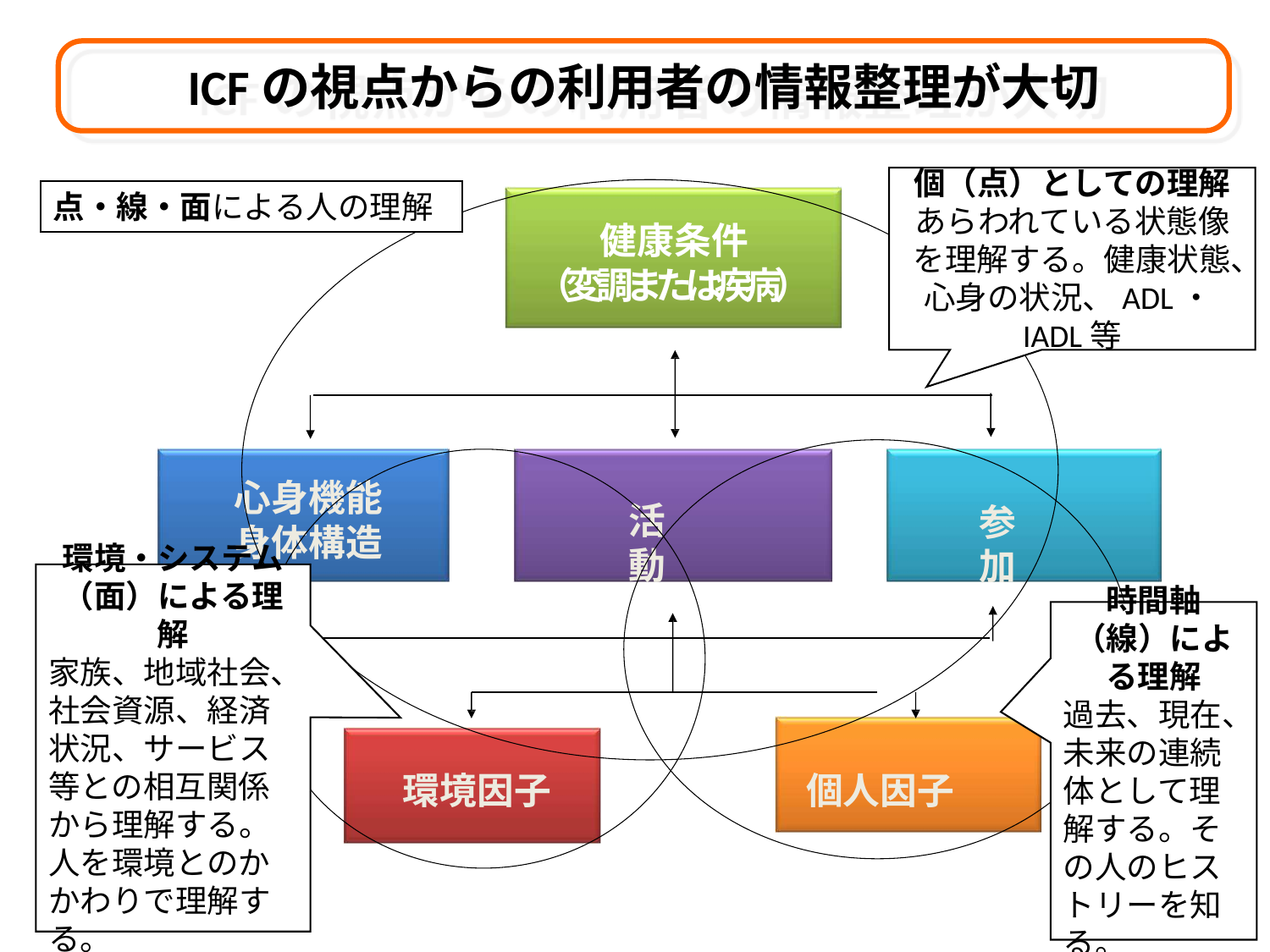

ICFの視点からの利用者の情報整理が大切
個（点）としての理解
あらわれている状態像を理解する。健康状態、心身の状況、ADL・IADL等

点・線・面による人の理解

健康条件
（変調または疾病）

心身機能  身体構造
活	動
参	加
環境・システム（面）による理解
家族、地域社会、社会資源、経済状況、サービス等との相互関係から理解する。人を環境とのかかわりで理解する。

時間軸（線）による理解
過去、現在、未来の連続体として理解する。その人のヒストリーを知る。

環境因子
個人因子